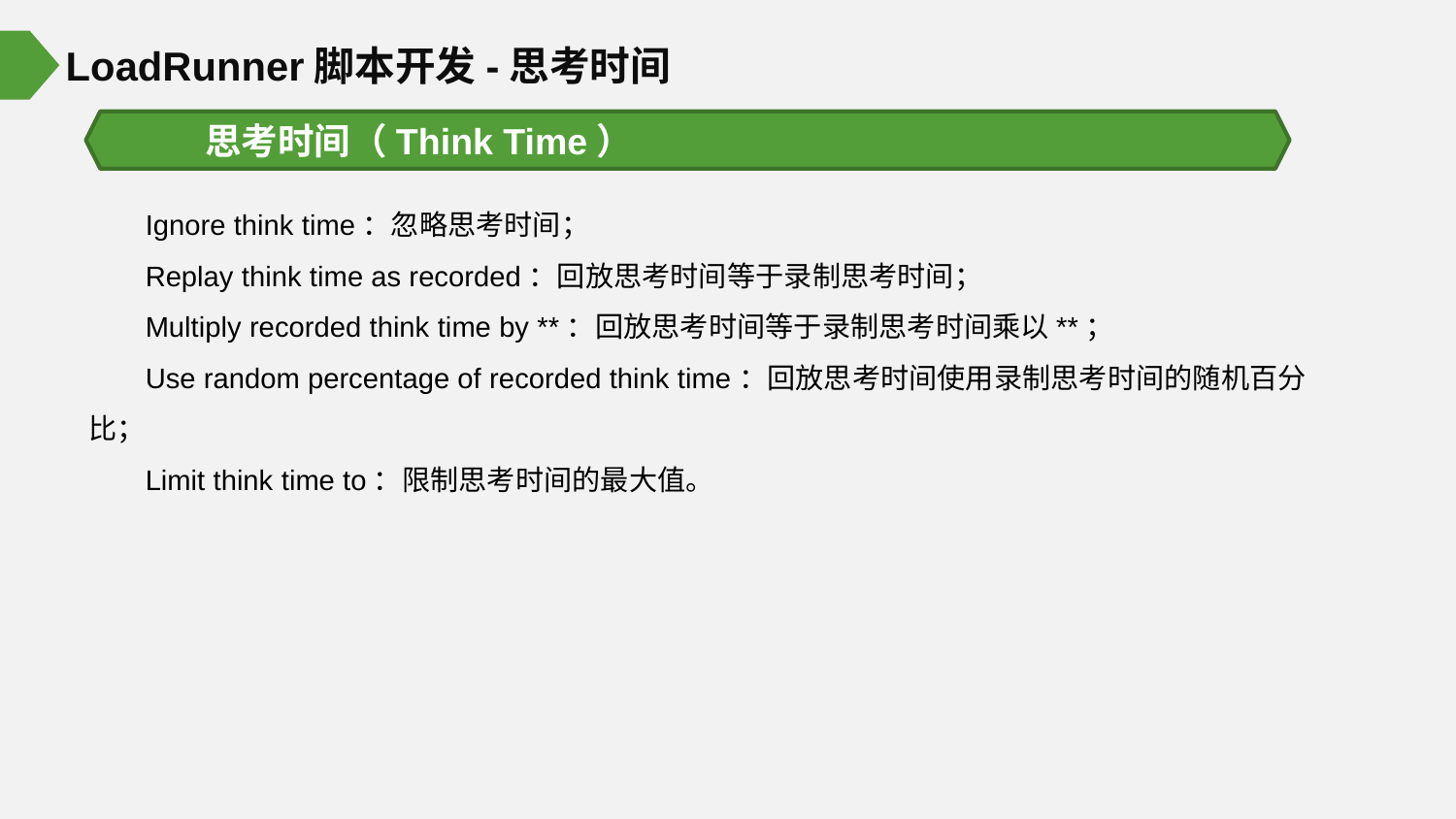

LoadRunner脚本开发-思考时间
思考时间（Think Time）
Ignore think time：忽略思考时间；
Replay think time as recorded：回放思考时间等于录制思考时间；
Multiply recorded think time by **：回放思考时间等于录制思考时间乘以**；
Use random percentage of recorded think time：回放思考时间使用录制思考时间的随机百分比；
Limit think time to：限制思考时间的最大值。